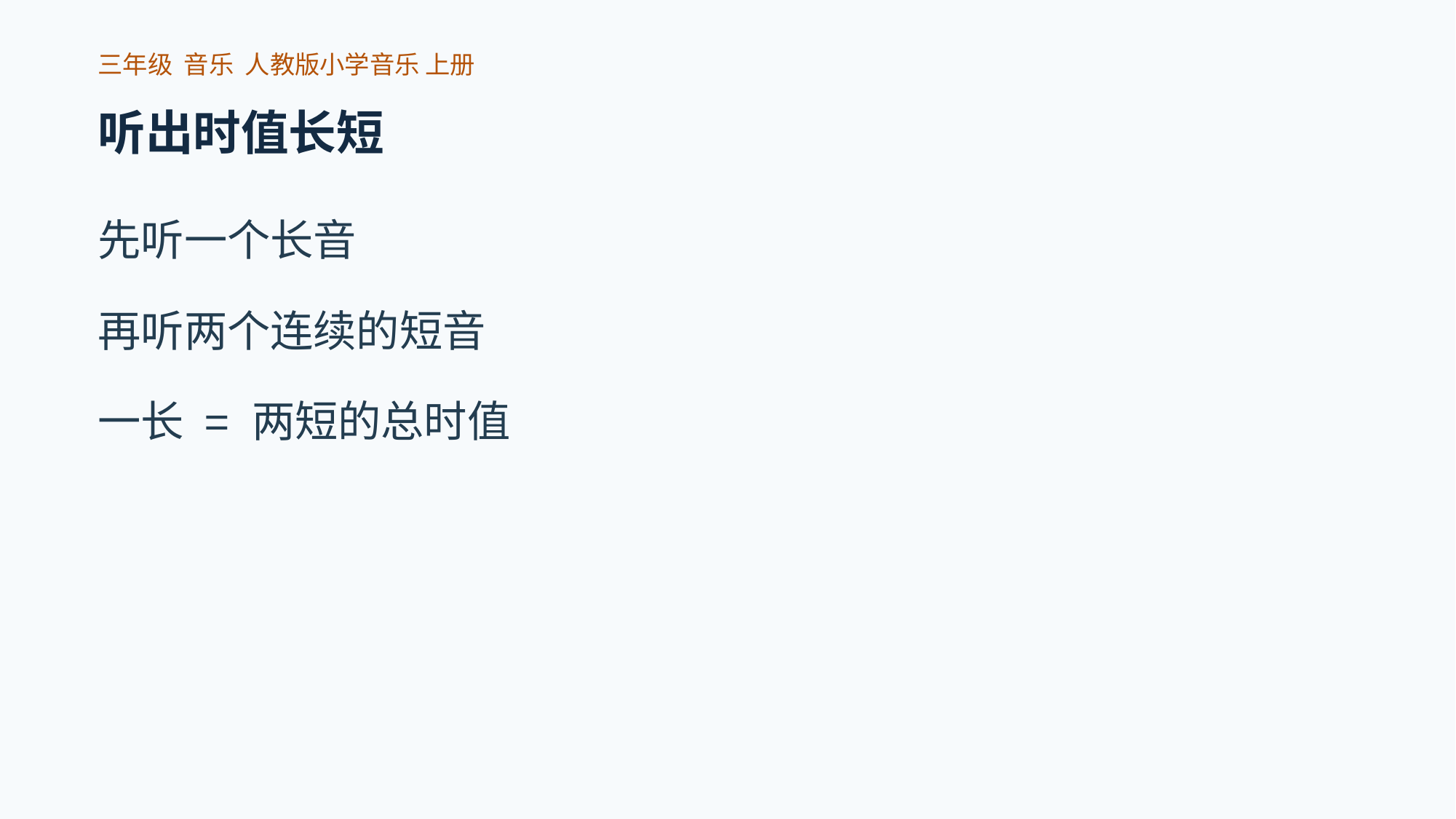

三年级  音乐  人教版小学音乐 上册
听出时值长短
先听一个长音
再听两个连续的短音
一长 = 两短的总时值